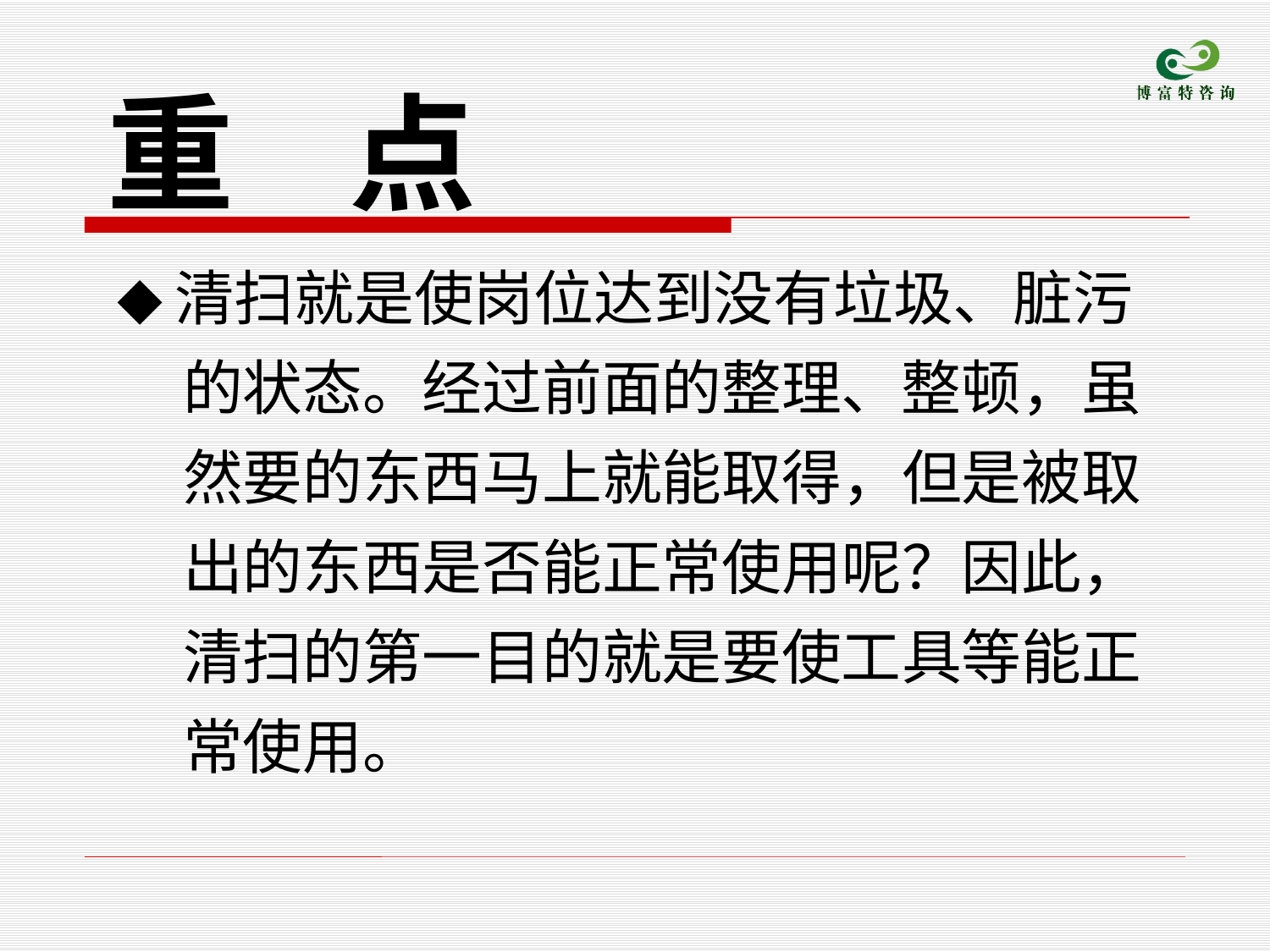

重    点
◆清扫就是使岗位达到没有垃圾、脏污的状态。经过前面的整理、整顿，虽然要的东西马上就能取得，但是被取出的东西是否能正常使用呢？因此，清扫的第一目的就是要使工具等能正常使用。

181